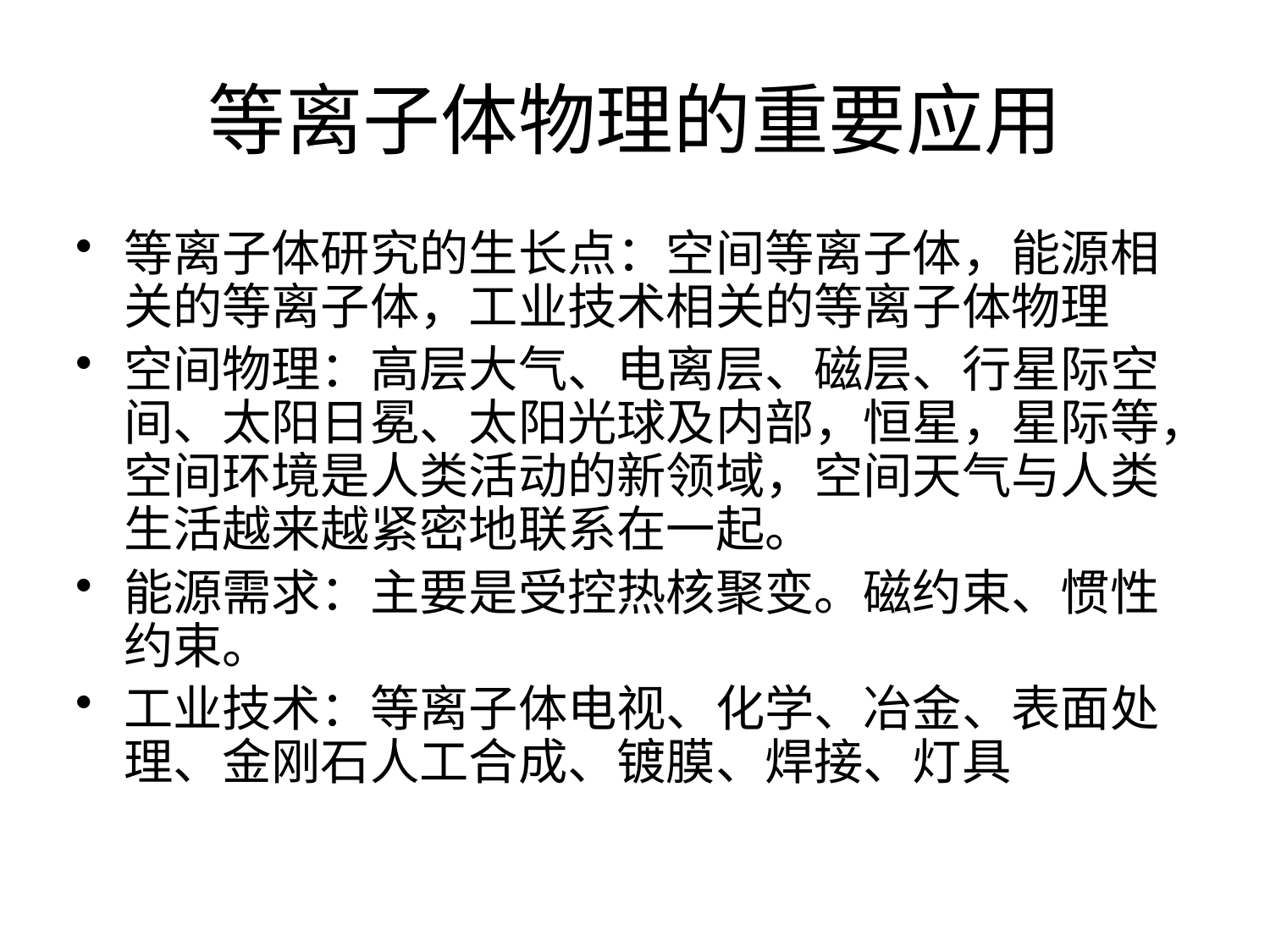

# 等离子体物理的重要应用
等离子体研究的生长点：空间等离子体，能源相关的等离子体，工业技术相关的等离子体物理
空间物理：高层大气、电离层、磁层、行星际空间、太阳日冕、太阳光球及内部，恒星，星际等，空间环境是人类活动的新领域，空间天气与人类生活越来越紧密地联系在一起。
能源需求：主要是受控热核聚变。磁约束、惯性约束。
工业技术：等离子体电视、化学、冶金、表面处理、金刚石人工合成、镀膜、焊接、灯具